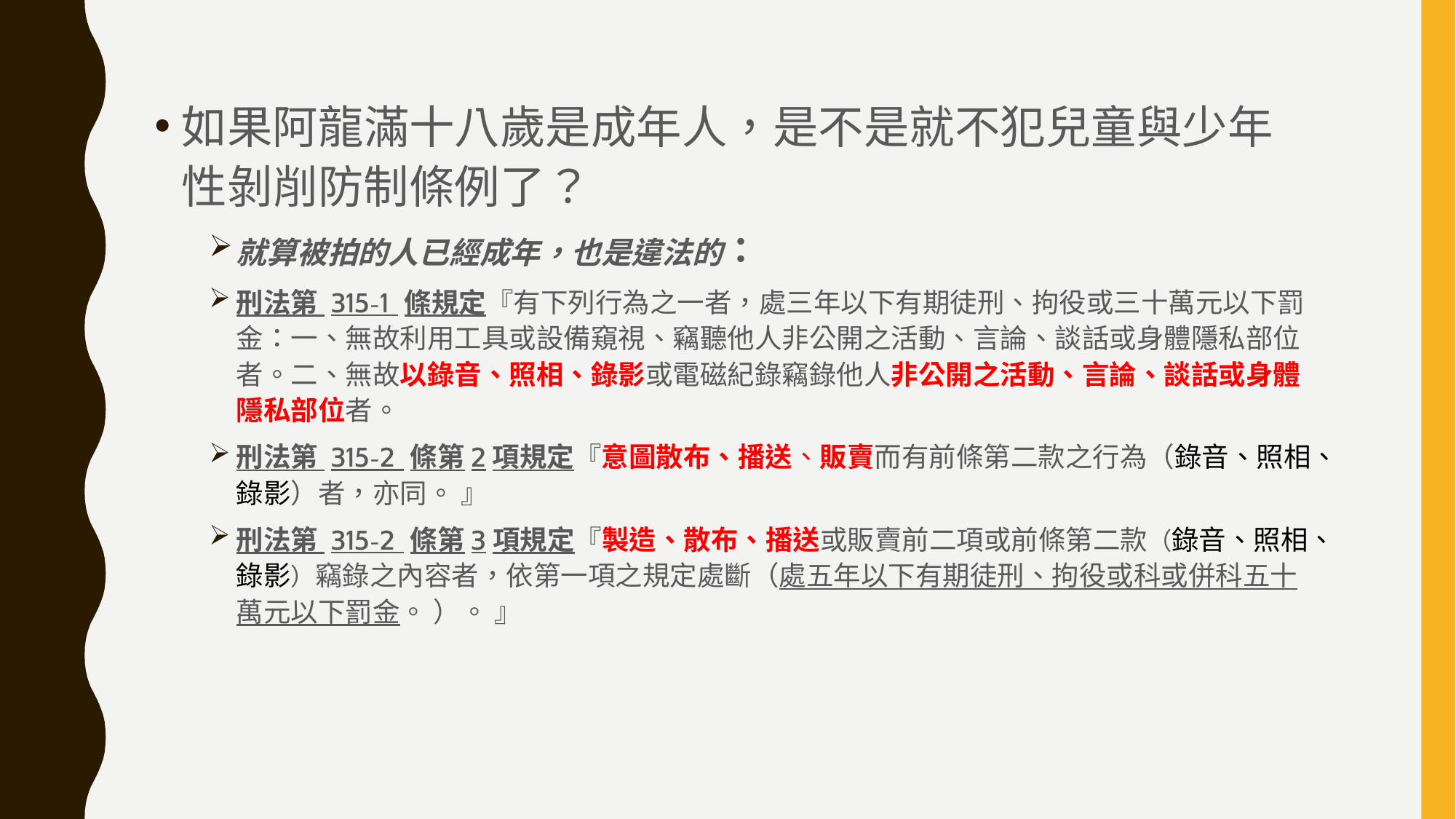

如果阿龍滿十八歲是成年人，是不是就不犯兒童與少年性剝削防制條例了？
就算被拍的人已經成年，也是違法的：
刑法第 315-1 條規定『有下列行為之一者，處三年以下有期徒刑、拘役或三十萬元以下罰金：一、無故利用工具或設備窺視、竊聽他人非公開之活動、言論、談話或身體隱私部位者。二、無故以錄音、照相、錄影或電磁紀錄竊錄他人非公開之活動、言論、談話或身體隱私部位者。
刑法第 315-2 條第2項規定『意圖散布、播送、販賣而有前條第二款之行為（錄音、照相、錄影）者，亦同。 』
刑法第 315-2 條第3項規定『製造、散布、播送或販賣前二項或前條第二款（錄音、照相、錄影）竊錄之內容者，依第一項之規定處斷（處五年以下有期徒刑、拘役或科或併科五十萬元以下罰金。 ）。 』